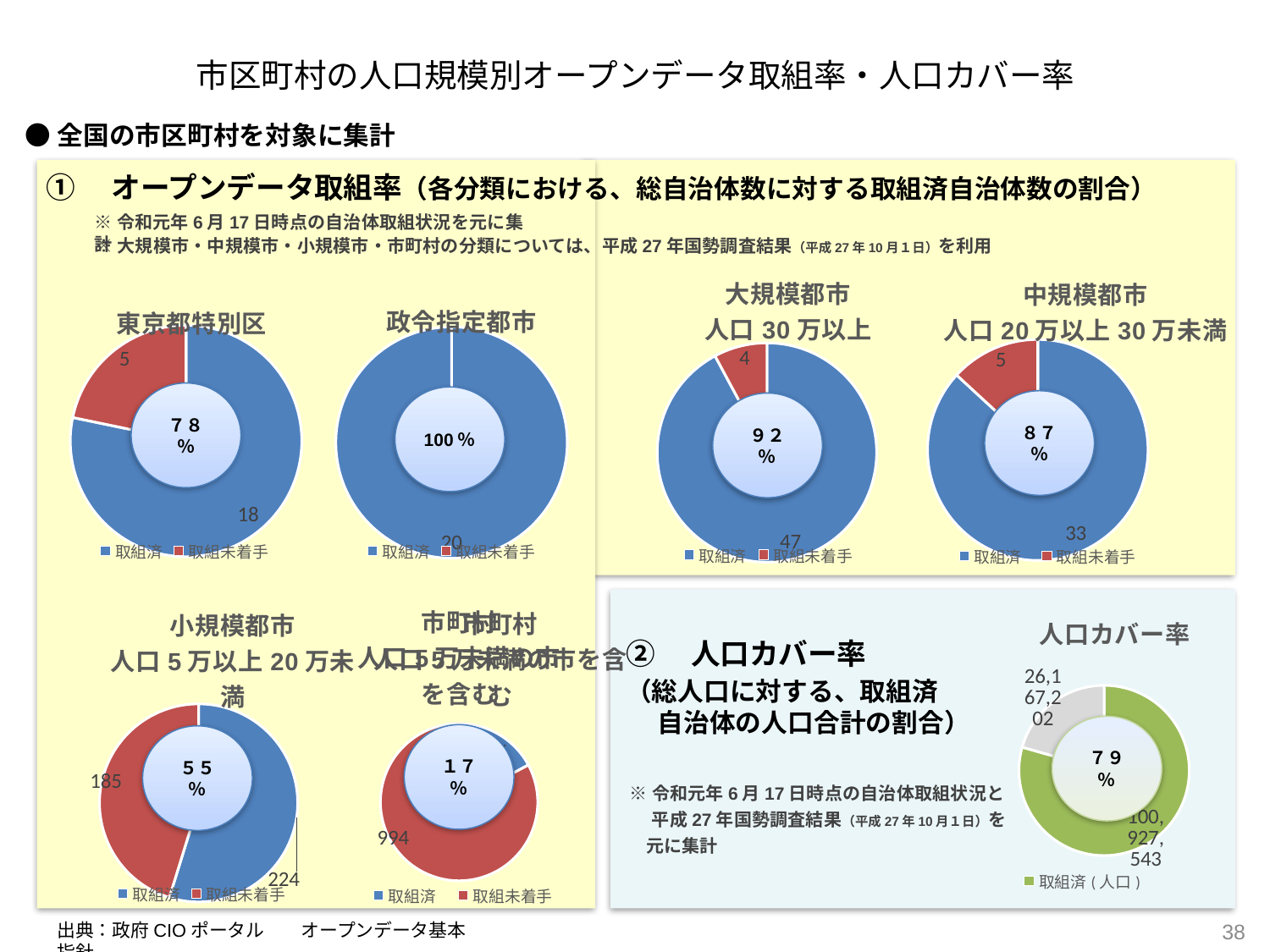

市区町村の人口規模別オープンデータ取組率・人口カバー率
●全国の市区町村を対象に集計
①　オープンデータ取組率（各分類における、総自治体数に対する取組済自治体数の割合）

※令和元年6月17日時点の自治体取組状況を元に集計
※大規模市・中規模市・小規模市・市町村の分類については、平成27年国勢調査結果（平成27年10月１日）を利用

### Chart: 中規模都市
人口20万以上30万未満

| Category |  |
|---|---|
| 取組済 | 33.0 |
| 取組未着手 | 5.0 |

### Chart: 大規模都市
人口30万以上

| Category |  |
|---|---|
| 取組済 | 47.0 |
| 取組未着手 | 4.0 |

### Chart: 東京都特別区

| Category |  |
|---|---|
| 取組済 | 18.0 |
| 取組未着手 | 5.0 |

### Chart: 政令指定都市

| Category |  |
|---|---|
| 取組済 | 20.0 |
| 取組未着手 | 0.0 |
７８
％
100％
８７
％
９２
％

### Chart: 市町村 人口5万未満の市を含む

| Category |
|---|

### Chart: 市町村
人口5万未満の市を含む

| Category |  |
|---|---|
| 取組済 | 206.0 |
| 取組未着手 | 994.0 |

### Chart: 小規模都市
人口5万以上20万未満

| Category |  |
|---|---|
| 取組済 | 224.0 |
| 取組未着手 | 185.0 |

### Chart

| Category |
|---|

### Chart

| Category |
|---|

### Chart: 人口カバー率

| Category | 人口カバー率 |
|---|---|
| 取組済(人口) | 100927543.0 |
| 取組未着手(人口) | 26167202.0 |
②　人口カバー率
（総人口に対する、取組済
　 自治体の人口合計の割合）
７９
％
１７
％
５５
％
※令和元年6月17日時点の自治体取組状況と
　 平成27年国勢調査結果（平成27年10月１日）を
   元に集計
出典：政府CIOポータル　　オープンデータ基本指針
38